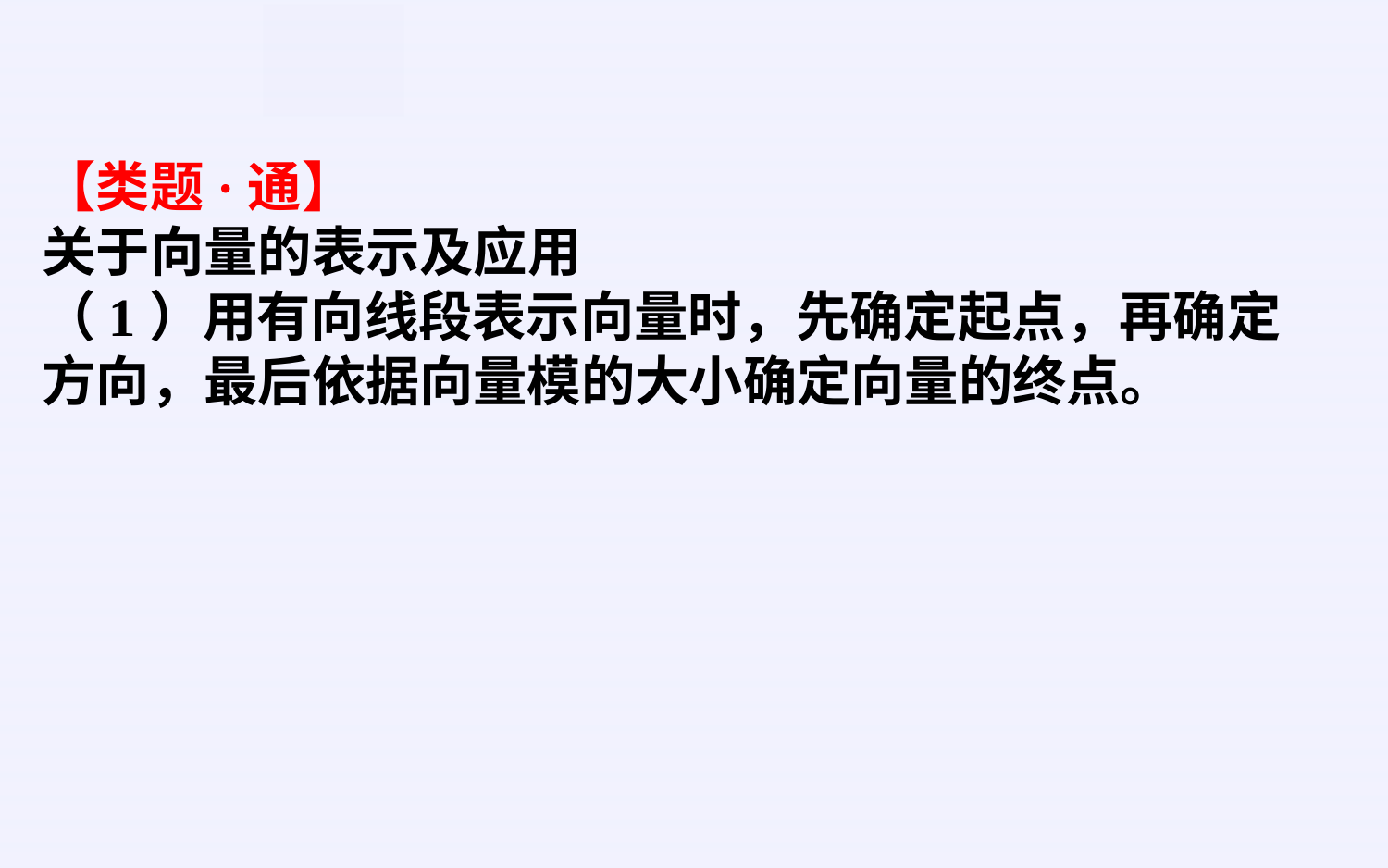

【类题·通】
关于向量的表示及应用
（1）用有向线段表示向量时，先确定起点，再确定方向，最后依据向量模的大小确定向量的终点。